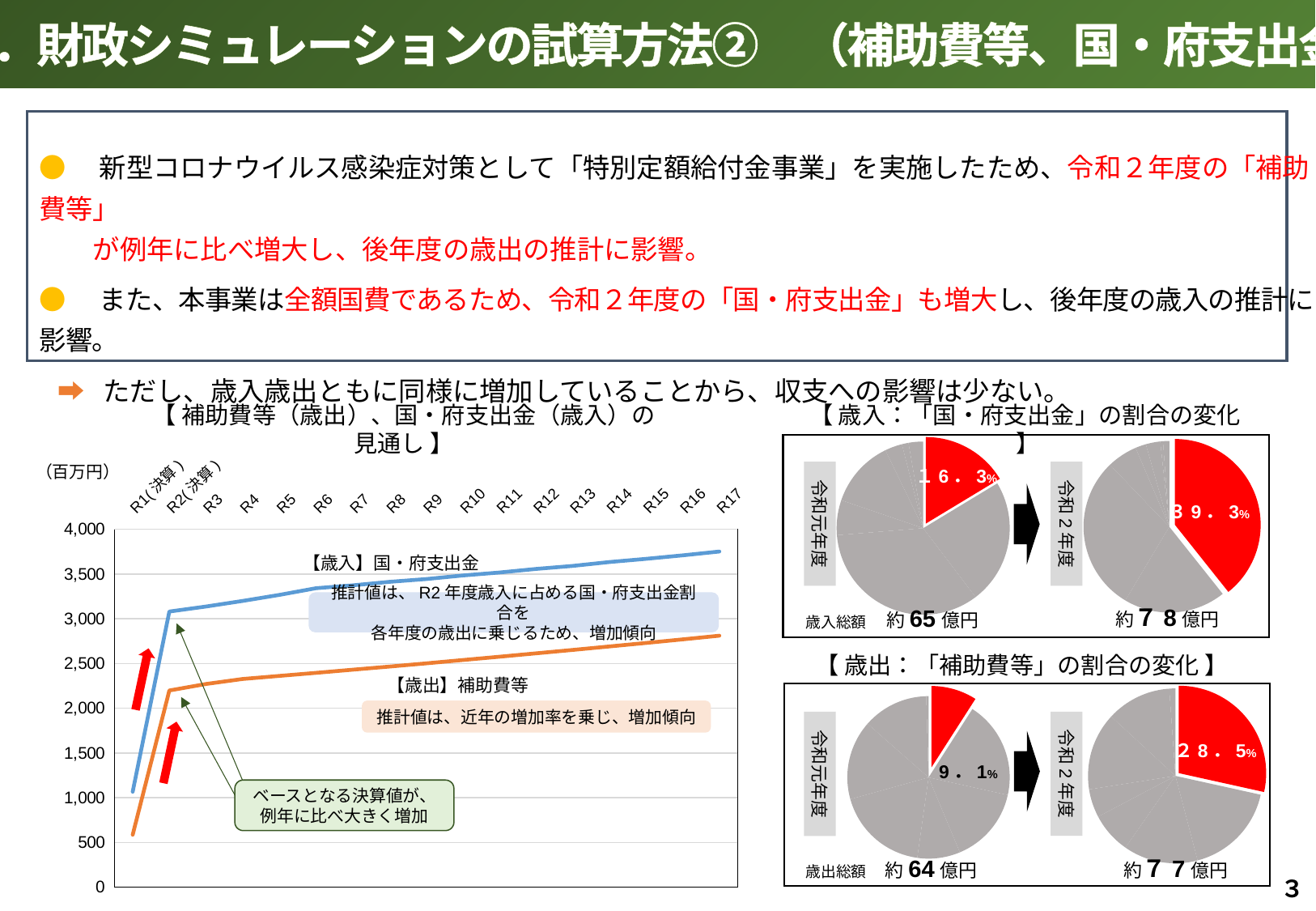

２．財政シミュレーションの試算方法②　（補助費等、国・府支出金）

●　新型コロナウイルス感染症対策として「特別定額給付金事業」を実施したため、令和２年度の「補助費等」
　　が例年に比べ増大し、後年度の歳出の推計に影響。
●　また、本事業は全額国費であるため、令和２年度の「国・府支出金」も増大し、後年度の歳入の推計に影響。
   ➡  ただし、歳入歳出ともに同様に増加していることから、収支への影響は少ない。
【 歳入：「国・府支出金」の割合の変化 】
【 補助費等（歳出）、国・府支出金（歳入）の見通し 】

### Chart

| Category |  |
|---|---|
| 国・府支出金 | 0.39293457467159804 |
| 町税 | 0.19283254686902182 |
| 地方交付税（臨財債含む） | 0.2925647238872593 |
| 交付金・地方譲与税等 | 0.057390638949113636 |
| 町債 | 0.020150491008799898 |
| 諸収入 | 0.027292437189134038 |
| 前年度繰越金 | 0.0051013901288101005 |
| 基金取崩し（特定目的基金） | 0.0 |
| 基金取崩し（財政調整基金） | 0.011733197296263232 |

### Chart

| Category |  |
|---|---|
| 国・府支出金 | 0.16349984676677903 |
| 町税 | 0.23291449586270305 |
| 地方交付税（臨財債含む） | 0.34063745019920316 |
| 交付金・地方譲与税等 | 0.06527735212994178 |
| 町債 | 0.1256512411890898 |
| 諸収入 | 0.03248544284400858 |
| 前年度繰越金 | 0.01225865767698437 |
| 基金取崩し（特定目的基金） | 0.0 |
| 基金取崩し（財政調整基金） | 0.027275513331290222 |

### Chart

| Category |  |  |
|---|---|---|
| R1(決算) | 1067.0 | 586.0 |
| R2(決算) | 3081.0 | 2198.0 |
| R3 | 3137.0 | 2271.0 |
| R4 | 3200.0 | 2327.0 |
| R5 | 3267.0 | 2361.0 |
| R6 | 3342.0 | 2396.0 |
| R7 | 3374.0 | 2431.0 |
| R8 | 3413.0 | 2466.0 |
| R9 | 3444.0 | 2502.0 |
| R10 | 3484.0 | 2539.0 |
| R11 | 3517.0 | 2576.0 |
| R12 | 3557.0 | 2614.0 |
| R13 | 3591.0 | 2652.0 |
| R14 | 3634.0 | 2691.0 |
| R15 | 3670.0 | 2730.0 |
| R16 | 3709.0 | 2770.0 |
| R17 | 3752.0 | 2811.0 |
（百万円）
令和元年度
令和2年度
１6．3%

３9．3%
推計値は、R2年度歳入に占める国・府支出金割合を
各年度の歳出に乗じるため、増加傾向
約７8億円
約65億円
歳入総額
【 歳出：「補助費等」の割合の変化 】

### Chart

| Category |  |
|---|---|
| 補助費等 | 0.28471502590673575 |
| 人件費 | 0.1743523316062176 |
| 扶助費 | 0.13795336787564766 |
| 公債費 | 0.07564766839378238 |
| 建設事業費（災害復旧含む） | 0.052461139896373056 |
| 物件費 | 0.14352331606217616 |
| 繰出金 | 0.12007772020725388 |
| その他 | 0.011269430051813472 |

### Chart

| Category |  |
|---|---|
| 補助費等 | 0.0909373060211049 |
| 人件費 | 0.19382371198013656 |
| 扶助費 | 0.15207945375543142 |
| 公債費 | 0.08535071384233395 |
| 建設事業費（災害復旧含む） | 0.18451272501551833 |
| 物件費 | 0.1579764121663563 |
| 繰出金 | 0.1308193668528864 |
| その他 | 0.0045003103662321535 |
推計値は、近年の増加率を乗じ、増加傾向
令和2年度
令和元年度

２8．5%
9．1%
ベースとなる決算値が、
例年に比べ大きく増加
約64億円
約７7億円
歳出総額
３